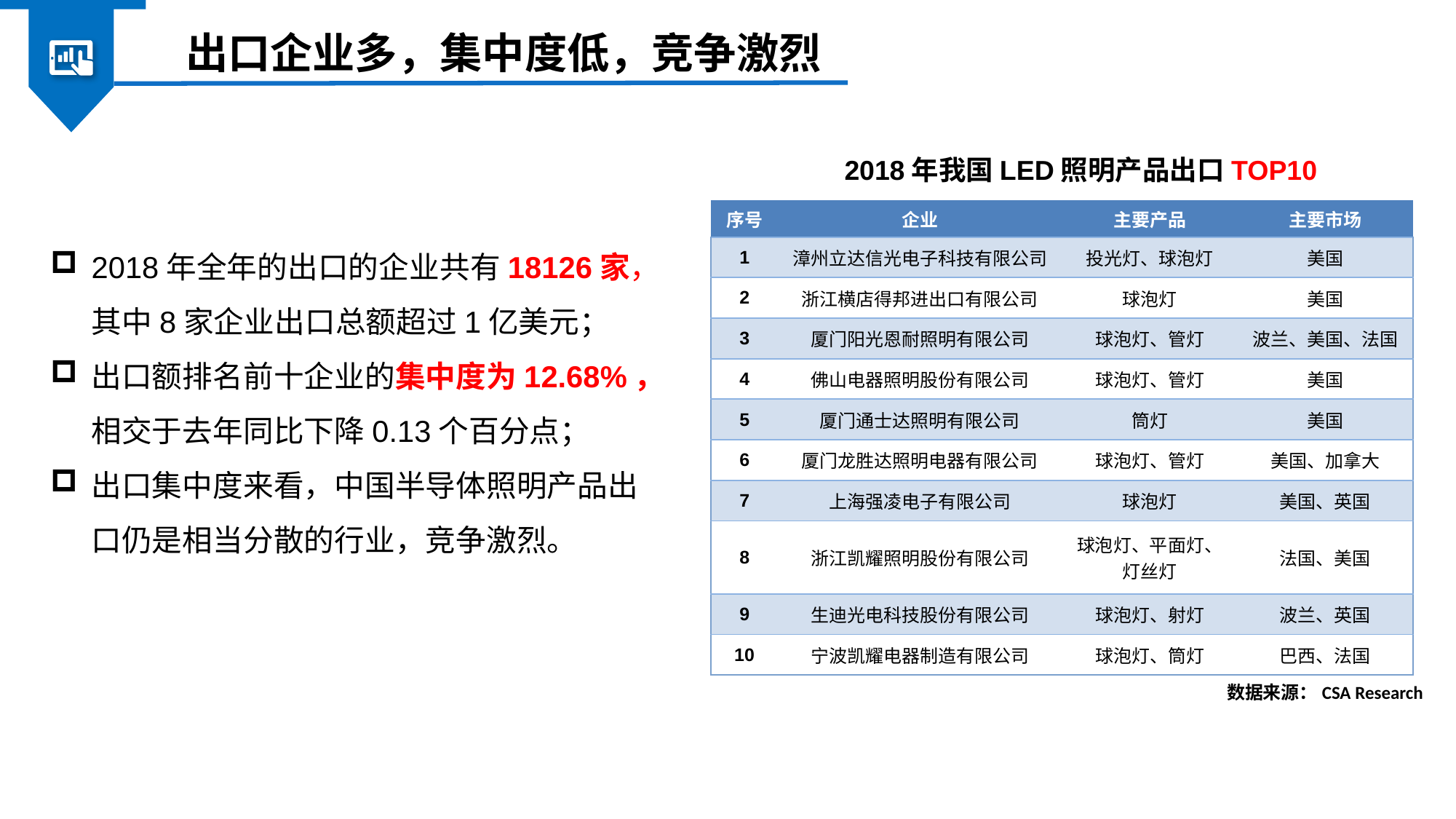

出口企业多，集中度低，竞争激烈
2018年我国LED照明产品出口TOP10

2018年全年的出口的企业共有18126家，其中8家企业出口总额超过1亿美元；
出口额排名前十企业的集中度为12.68%，相交于去年同比下降0.13个百分点；
出口集中度来看，中国半导体照明产品出口仍是相当分散的行业，竞争激烈。

| 序号 | 企业 | 主要产品 | 主要市场 |
| --- | --- | --- | --- |
| 1 | 漳州立达信光电子科技有限公司 | 投光灯、球泡灯 | 美国 |
| 2 | 浙江横店得邦进出口有限公司 | 球泡灯 | 美国 |
| 3 | 厦门阳光恩耐照明有限公司 | 球泡灯、管灯 | 波兰、美国、法国 |
| 4 | 佛山电器照明股份有限公司 | 球泡灯、管灯 | 美国 |
| 5 | 厦门通士达照明有限公司 | 筒灯 | 美国 |
| 6 | 厦门龙胜达照明电器有限公司 | 球泡灯、管灯 | 美国、加拿大 |
| 7 | 上海强凌电子有限公司 | 球泡灯 | 美国、英国 |
| 8 | 浙江凯耀照明股份有限公司 | 球泡灯、平面灯、灯丝灯 | 法国、美国 |
| 9 | 生迪光电科技股份有限公司 | 球泡灯、射灯 | 波兰、英国 |
| 10 | 宁波凯耀电器制造有限公司 | 球泡灯、筒灯 | 巴西、法国 |
数据来源：CSA Research